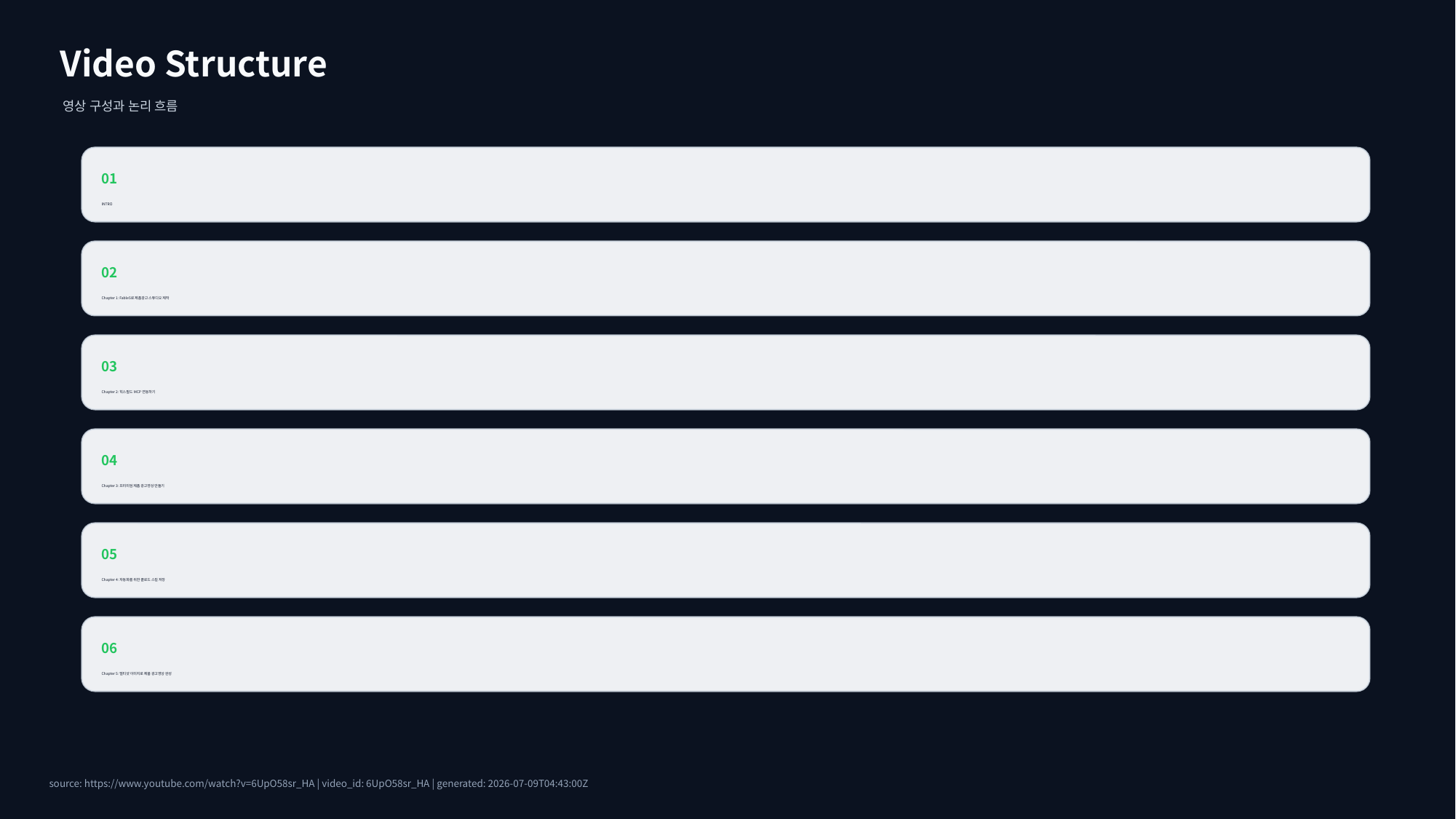

Video Structure
영상 구성과 논리 흐름

01
INTRO

02
Chapter 1: Fable5로 제품광고 스튜디오 제작

03
Chapter 2: 힉스필드 MCP 연동하기

04
Chapter 3: 프리미엄 제품 광고영상 만들기

05
Chapter 4: 자동화를 위한 클로드 스킬 저장

06
Chapter 5: 멀티샷 이미지로 제품 광고영상 완성
source: https://www.youtube.com/watch?v=6UpO58sr_HA | video_id: 6UpO58sr_HA | generated: 2026-07-09T04:43:00Z